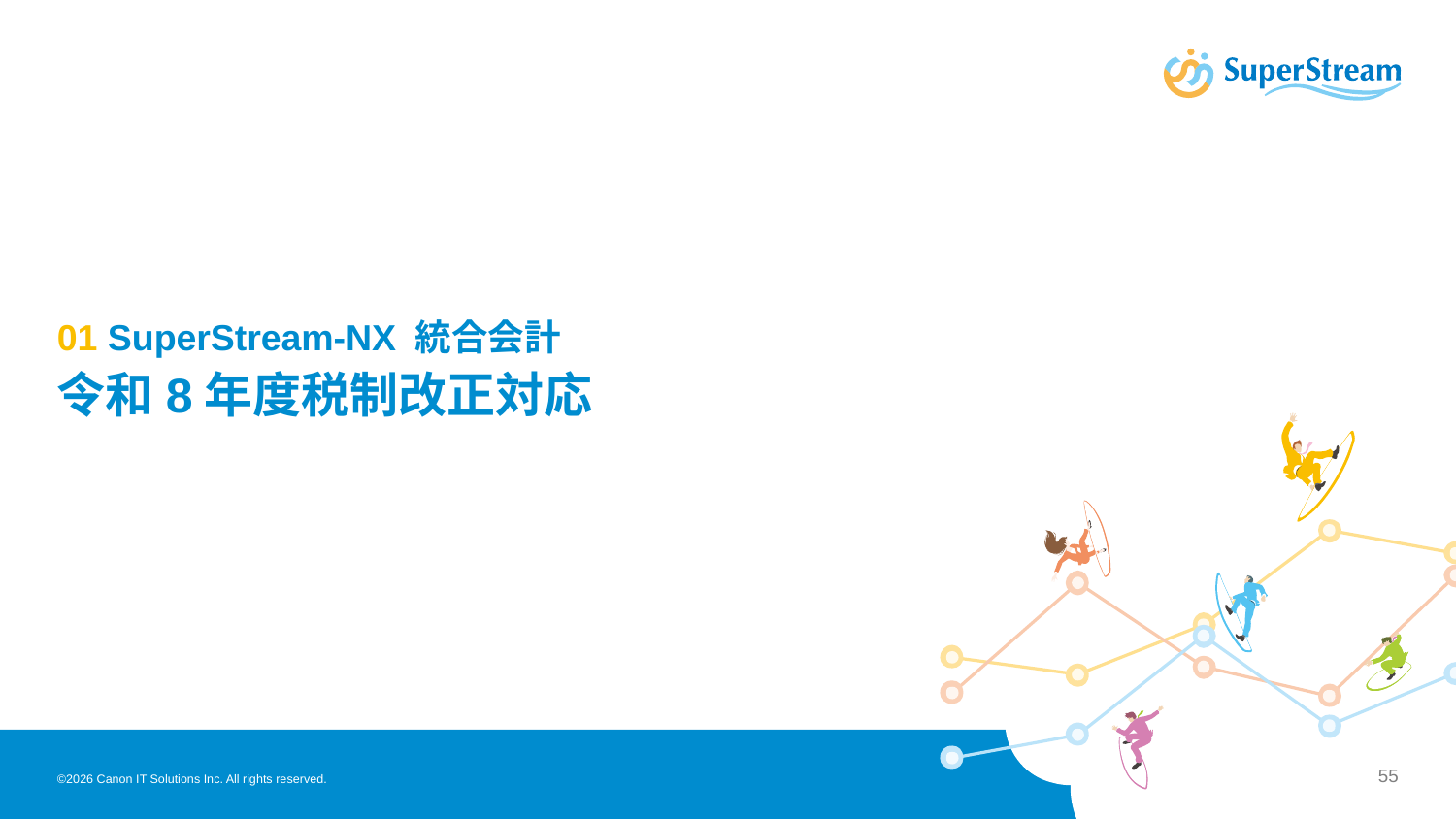

# 01 SuperStream-NX 統合会計 令和8年度税制改正対応
©2026 Canon IT Solutions Inc. All rights reserved.
55